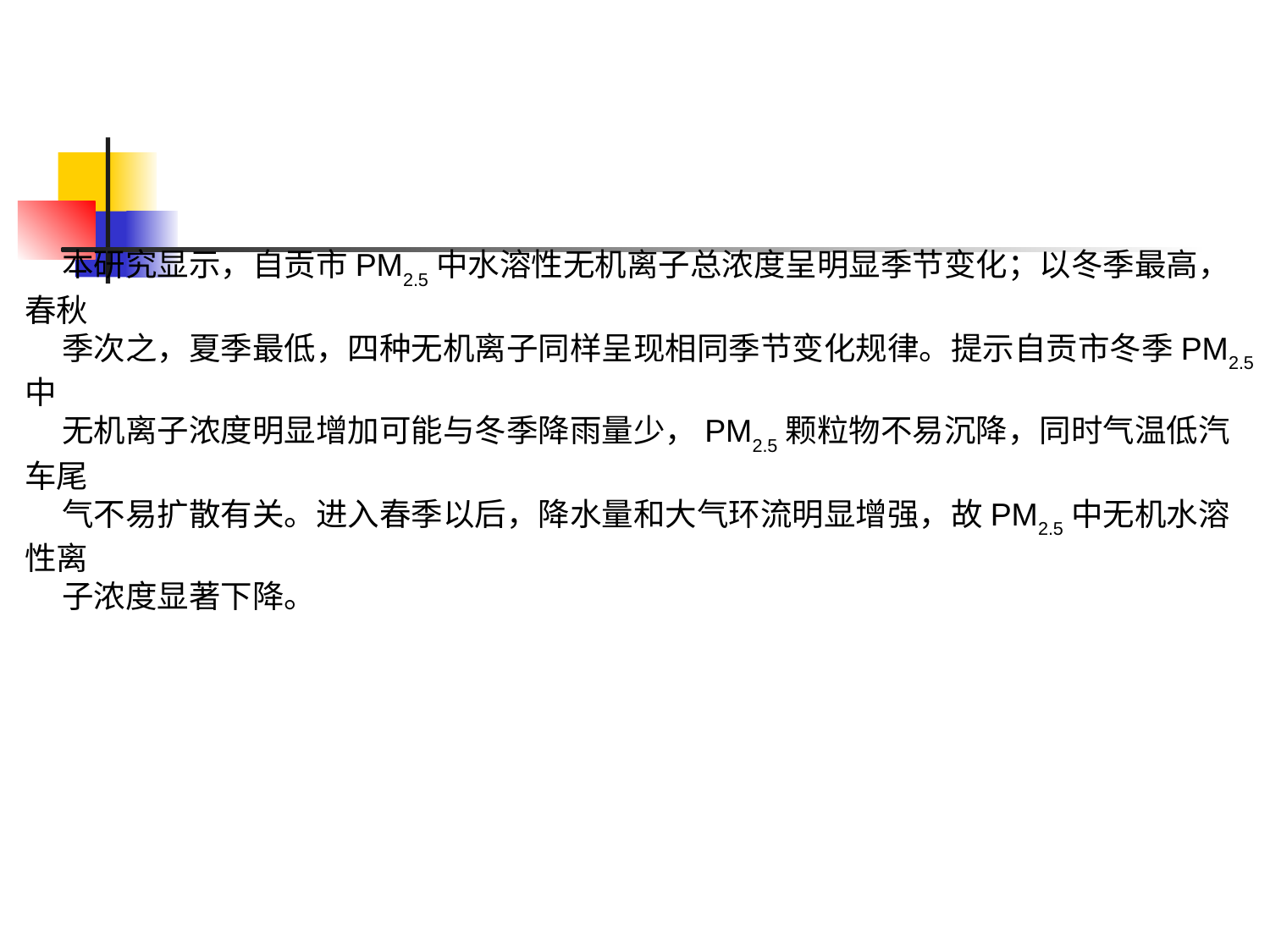

本研究显示，自贡市PM2.5中水溶性无机离子总浓度呈明显季节变化；以冬季最高，春秋
季次之，夏季最低，四种无机离子同样呈现相同季节变化规律。提示自贡市冬季PM2.5中
无机离子浓度明显增加可能与冬季降雨量少，PM2.5颗粒物不易沉降，同时气温低汽车尾
气不易扩散有关。进入春季以后，降水量和大气环流明显增强，故PM2.5中无机水溶性离
子浓度显著下降。